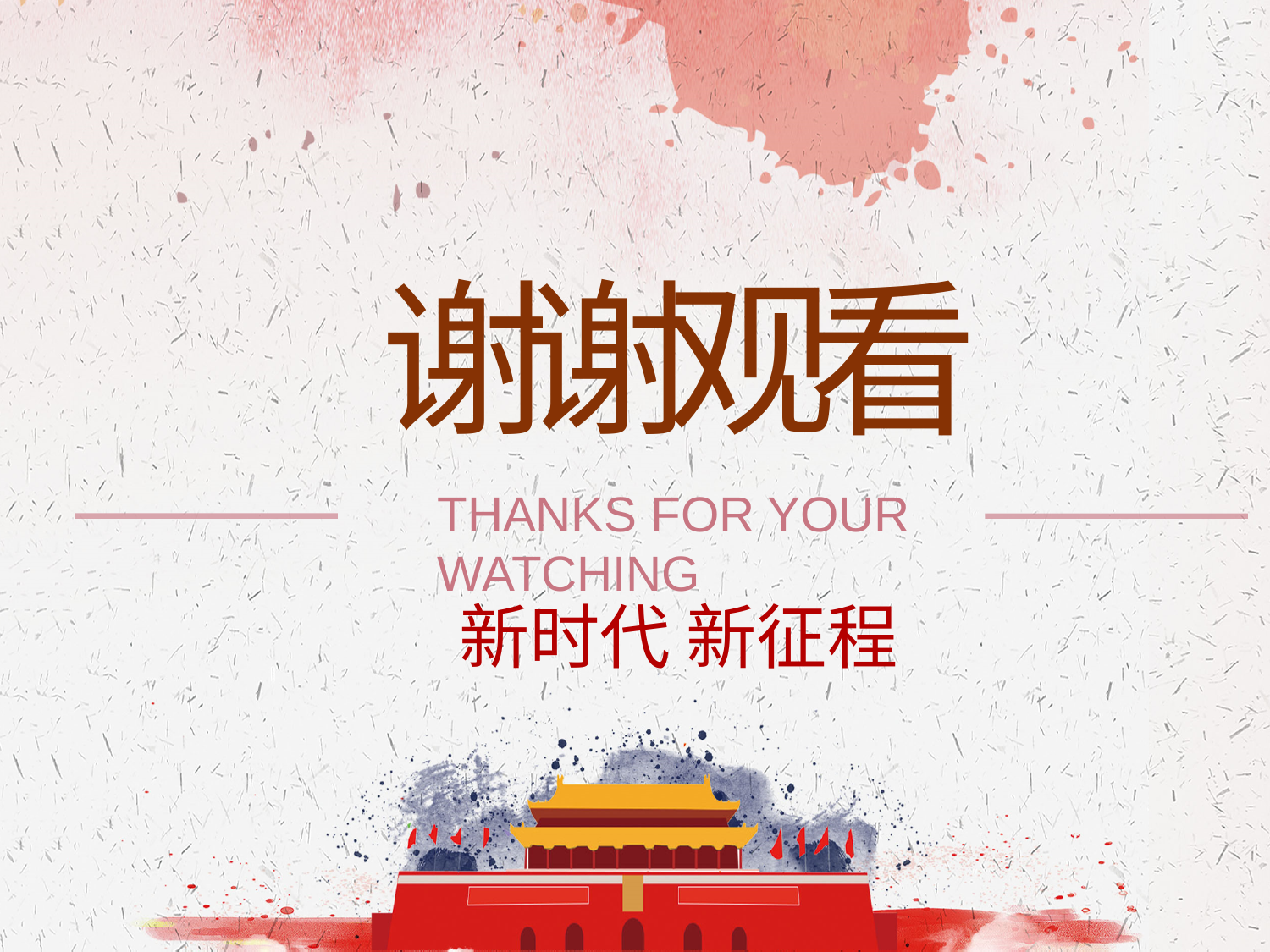

谢谢观看
THANKS FOR YOUR WATCHING
新时代 新征程